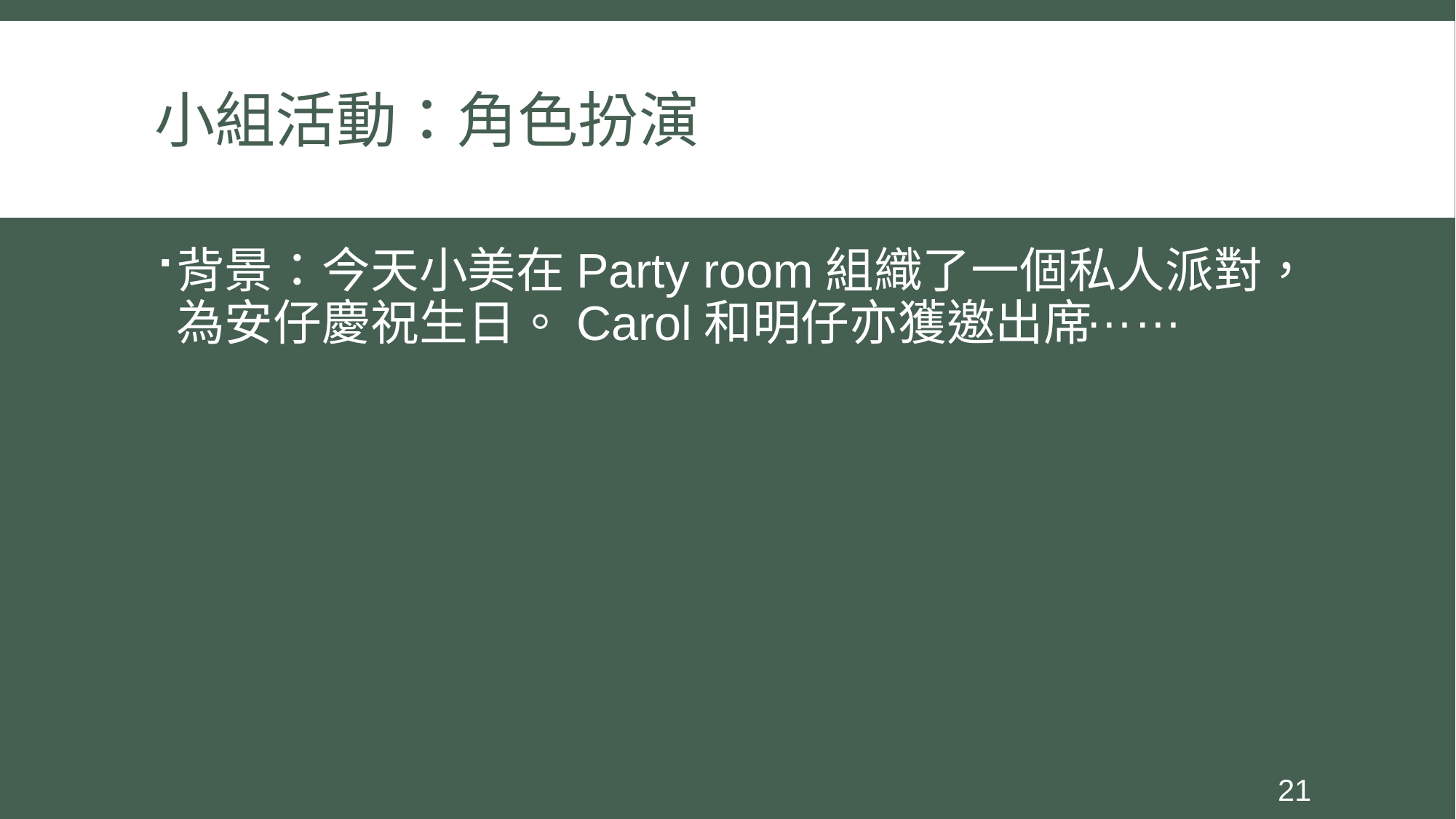

# 小組活動：角色扮演
背景：今天小美在Party room組織了一個私人派對，為安仔慶祝生日。Carol和明仔亦獲邀出席
……
21